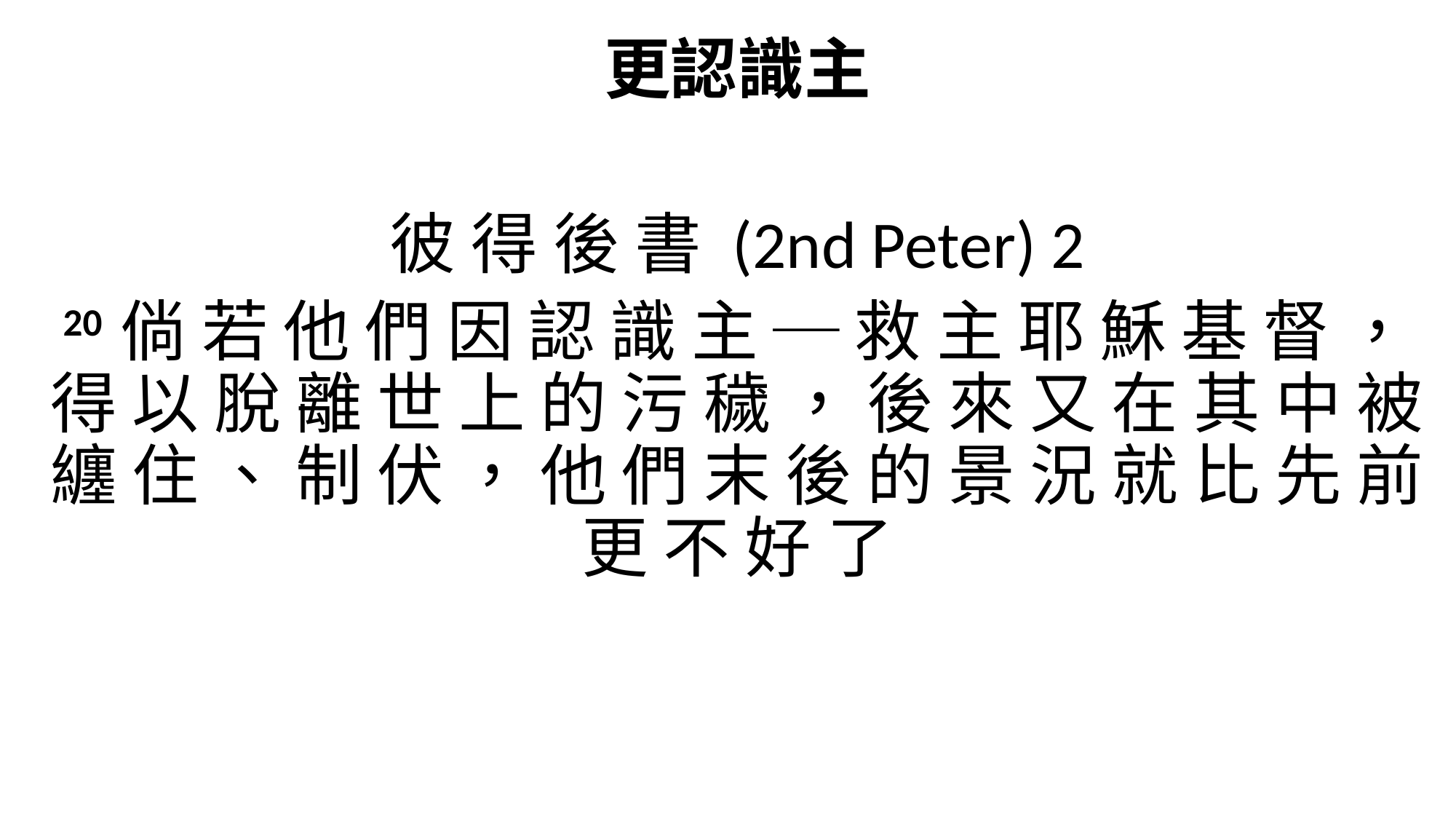

更認識主

彼 得 後 書 (2nd Peter) 2
20 倘 若 他 們 因 認 識 主 ─ 救 主 耶 穌 基 督 ， 得 以 脫 離 世 上 的 污 穢 ， 後 來 又 在 其 中 被 纏 住 、 制 伏 ， 他 們 末 後 的 景 況 就 比 先 前 更 不 好 了